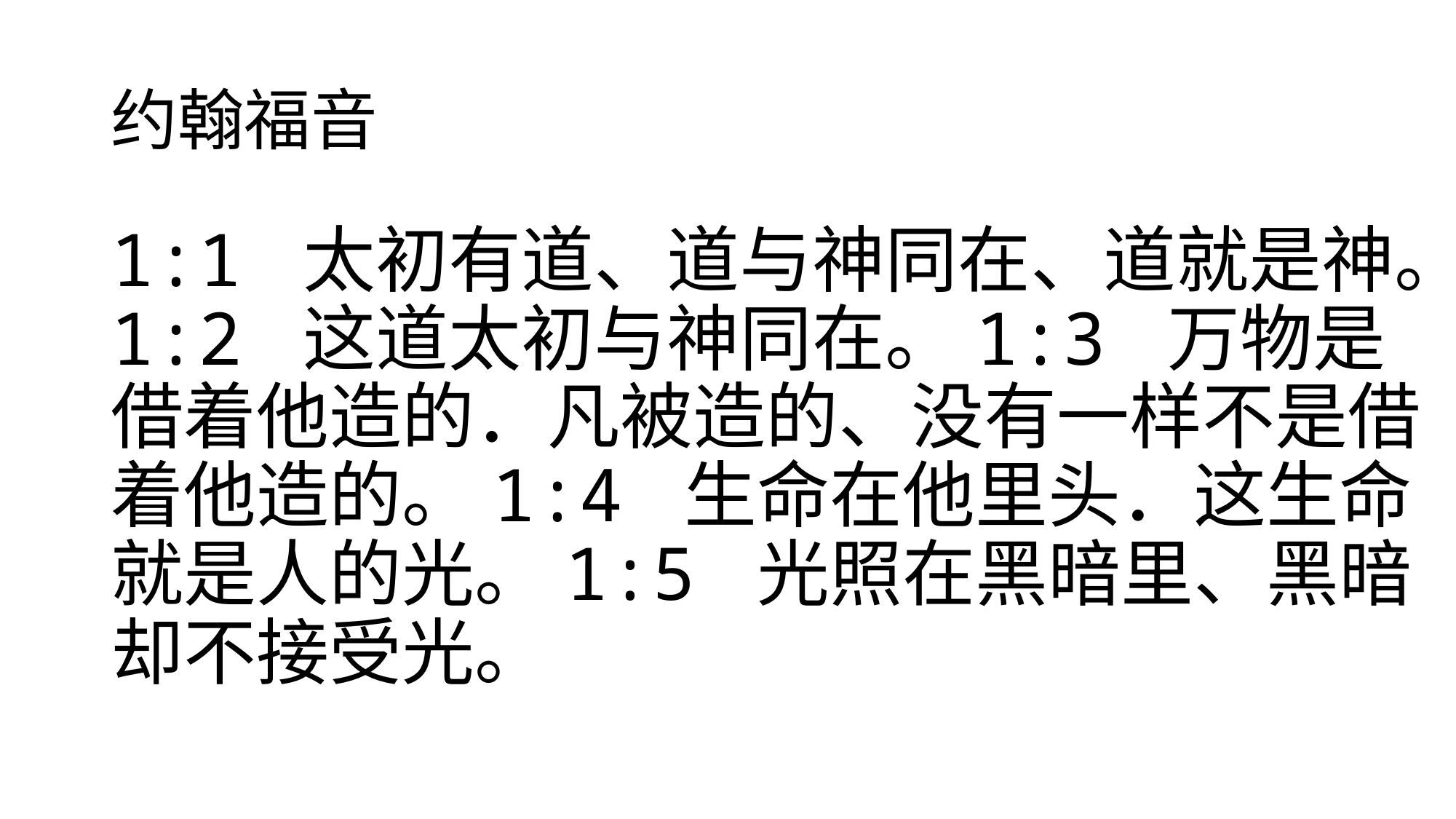

# 约翰福音
1:1 太初有道、道与神同在、道就是神。1:2 这道太初与神同在。1:3 万物是借着他造的．凡被造的、没有一样不是借着他造的。1:4 生命在他里头．这生命就是人的光。1:5 光照在黑暗里、黑暗却不接受光。